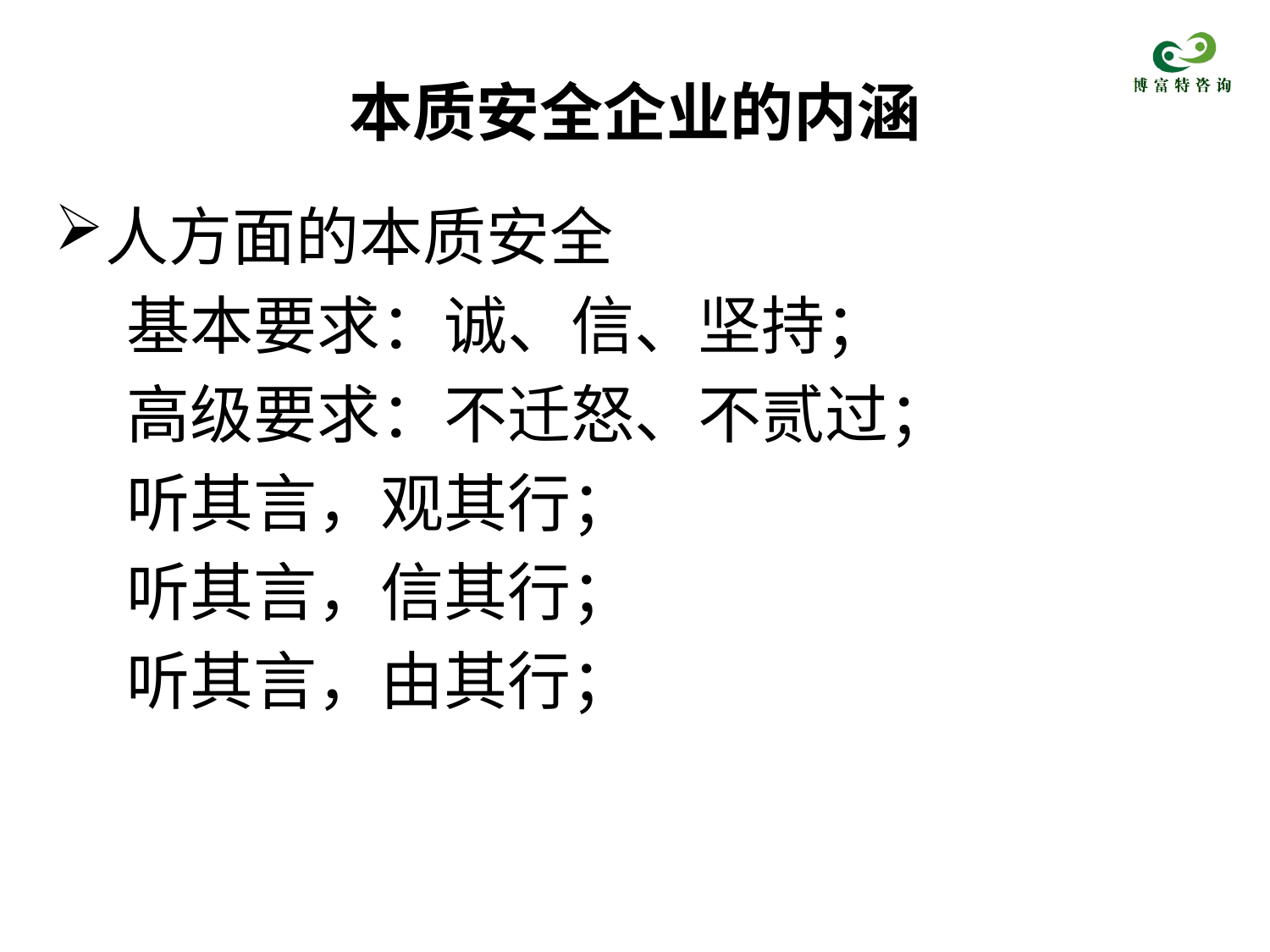

# 本质安全企业的内涵
人方面的本质安全
    基本要求：诚、信、坚持；
    高级要求：不迁怒、不贰过；
    听其言，观其行；
    听其言，信其行；
    听其言，由其行；